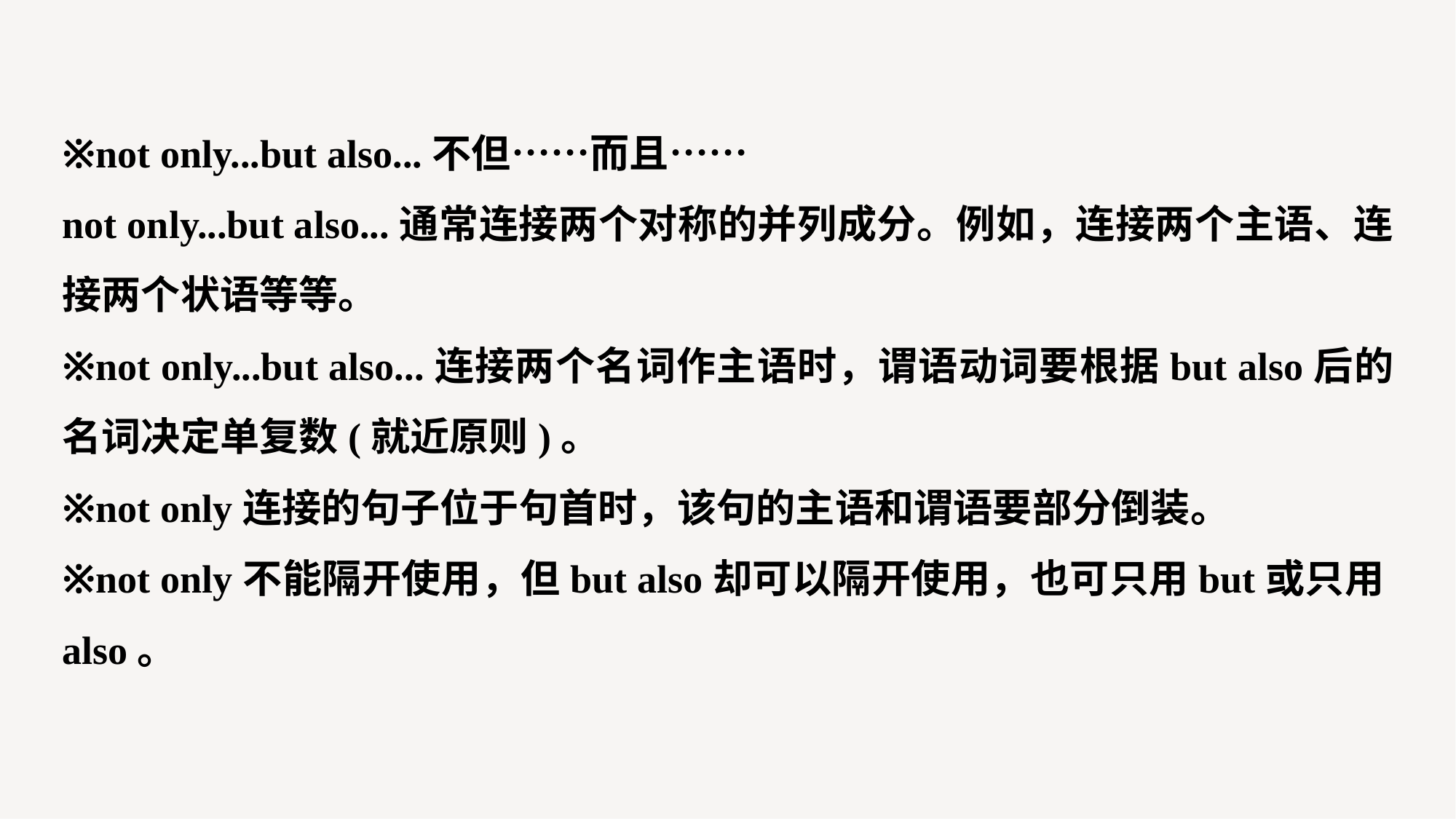

※not only...but also...不但……而且……
not only...but also...通常连接两个对称的并列成分。例如，连接两个主语、连接两个状语等等。
※not only...but also...连接两个名词作主语时，谓语动词要根据but also后的名词决定单复数(就近原则)。
※not only连接的句子位于句首时，该句的主语和谓语要部分倒装。
※not only不能隔开使用，但but also却可以隔开使用，也可只用but或只用also。